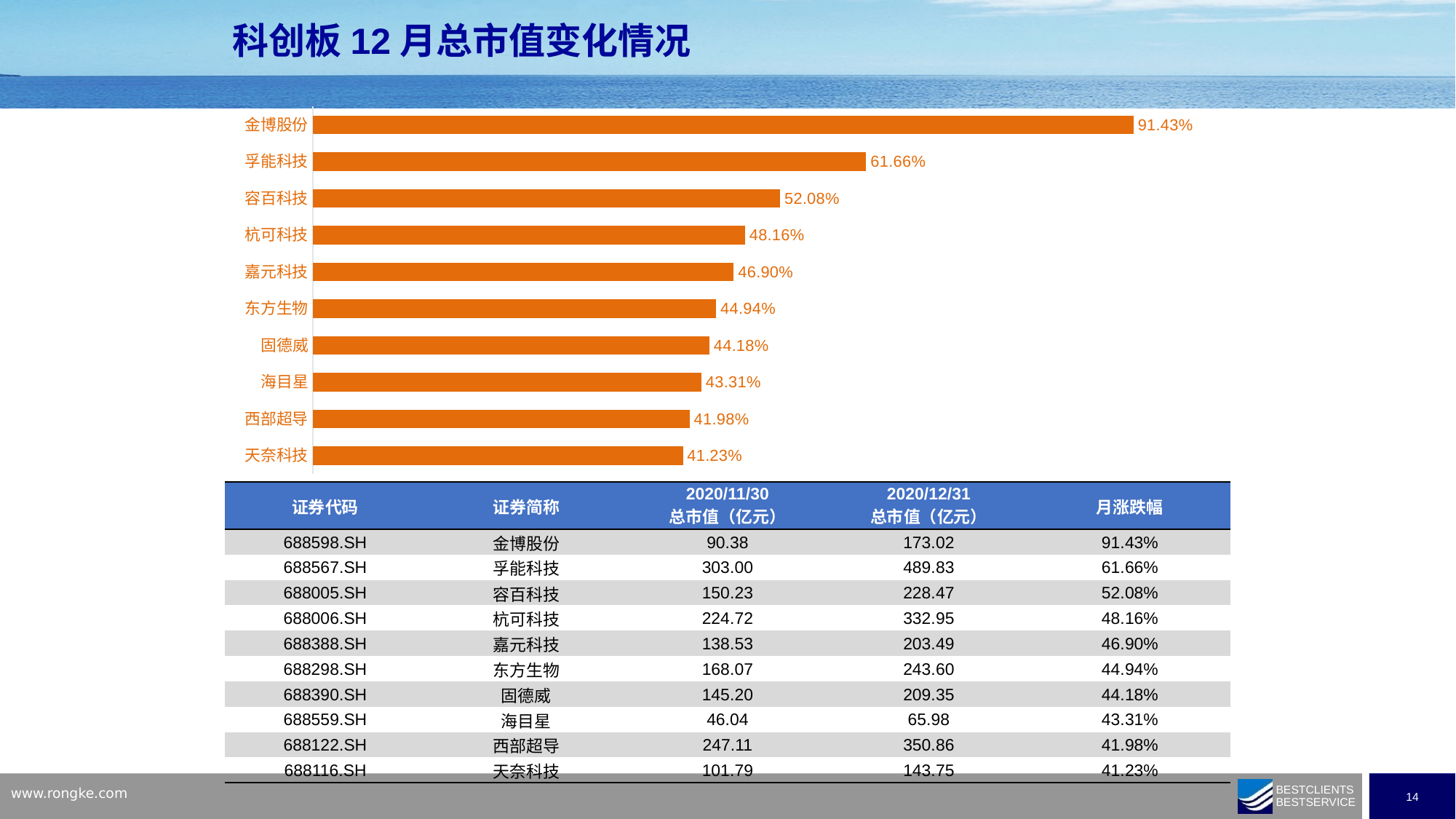

科创板12月总市值变化情况

### Chart

| Category |  |
|---|---|
| 天奈科技 | 0.41230054909481395 |
| 西部超导 | 0.41982167621765476 |
| 海目星 | 0.4331016507384884 |
| 固德威 | 0.4418181818181819 |
| 东方生物 | 0.44937883764101083 |
| 嘉元科技 | 0.4689999537991534 |
| 杭可科技 | 0.4816202712348323 |
| 容百科技 | 0.5208025054999186 |
| 孚能科技 | 0.6166079481979341 |
| 金博股份 | 0.9143211187820852 |
| 证券代码 | 证券简称 | 2020/11/30 总市值（亿元） | 2020/12/31 总市值（亿元） | 月涨跌幅 |
| --- | --- | --- | --- | --- |
| 688598.SH | 金博股份 | 90.38 | 173.02 | 91.43% |
| 688567.SH | 孚能科技 | 303.00 | 489.83 | 61.66% |
| 688005.SH | 容百科技 | 150.23 | 228.47 | 52.08% |
| 688006.SH | 杭可科技 | 224.72 | 332.95 | 48.16% |
| 688388.SH | 嘉元科技 | 138.53 | 203.49 | 46.90% |
| 688298.SH | 东方生物 | 168.07 | 243.60 | 44.94% |
| 688390.SH | 固德威 | 145.20 | 209.35 | 44.18% |
| 688559.SH | 海目星 | 46.04 | 65.98 | 43.31% |
| 688122.SH | 西部超导 | 247.11 | 350.86 | 41.98% |
| 688116.SH | 天奈科技 | 101.79 | 143.75 | 41.23% |